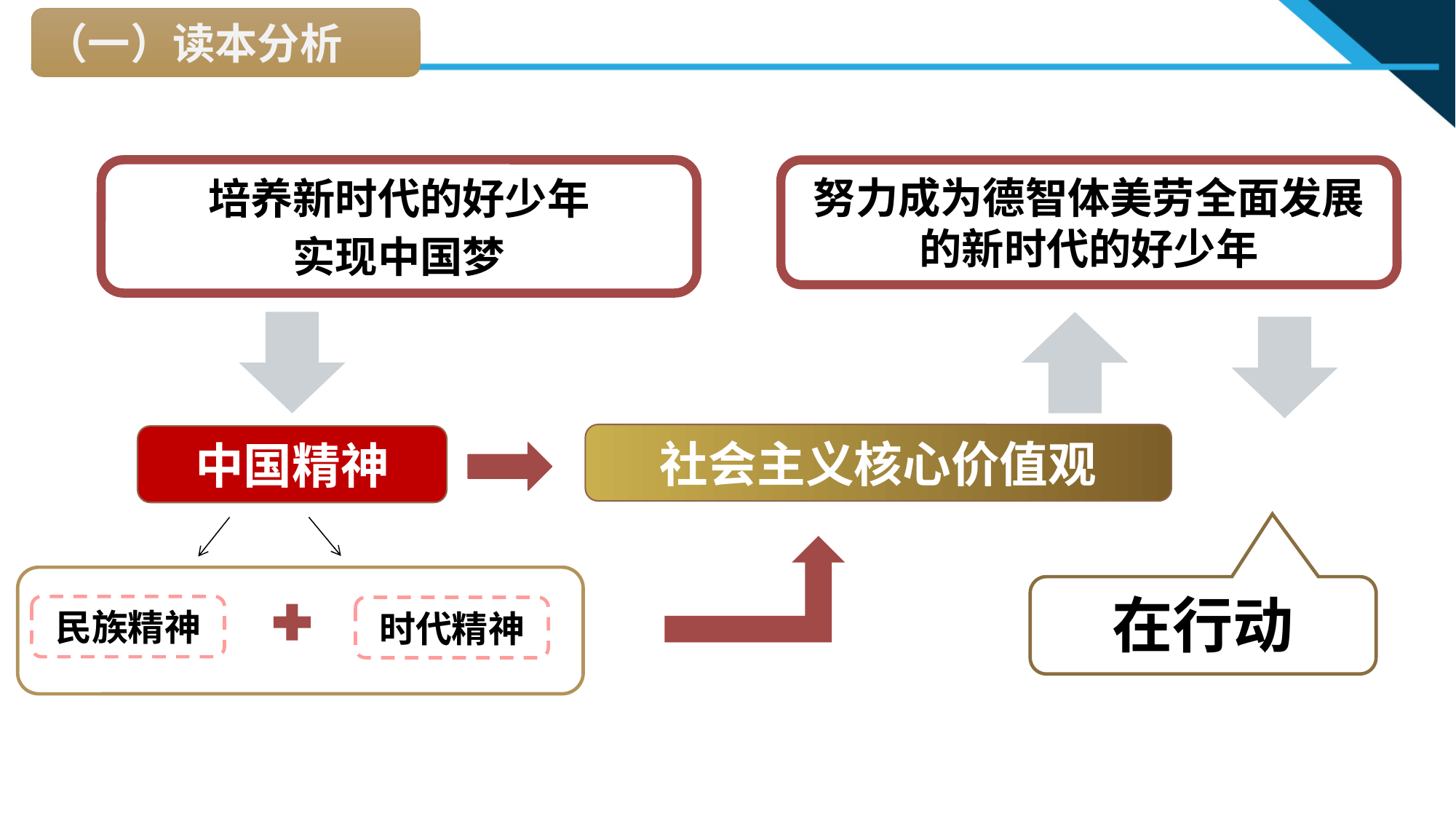

（一）读本分析
培养新时代的好少年
实现中国梦
努力成为德智体美劳全面发展的新时代的好少年

社会主义核心价值观
中国精神

在行动
民族精神

时代精神